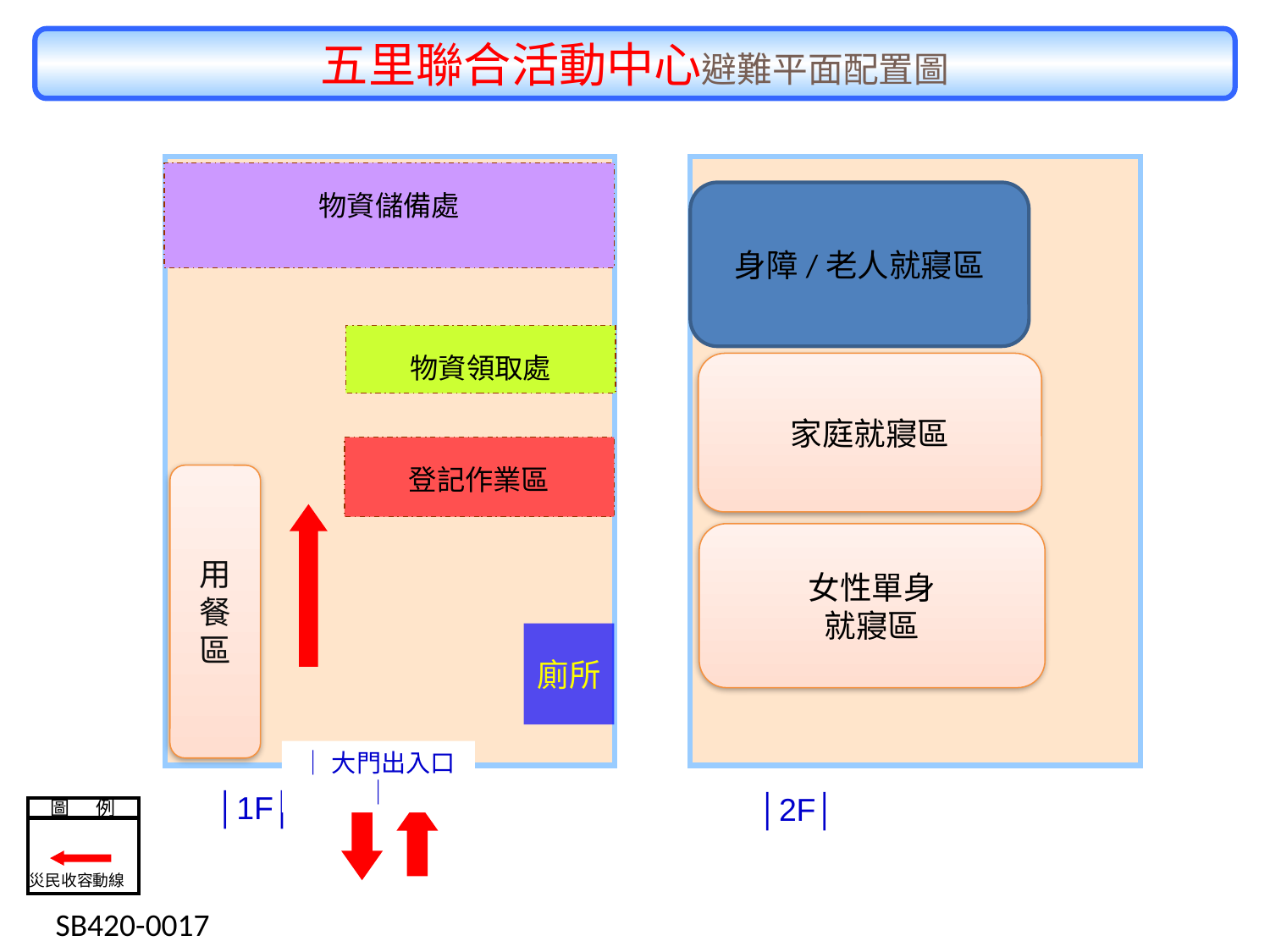

五里聯合活動中心避難平面配置圖

物資儲備處
身障/老人就寢區
物資領取處
家庭就寢區
登記作業區
用餐區
女性單身
就寢區

廁所
│大門出入口│
│1F│
│2F│
圖      例

災民收容動線

 SB420-0017